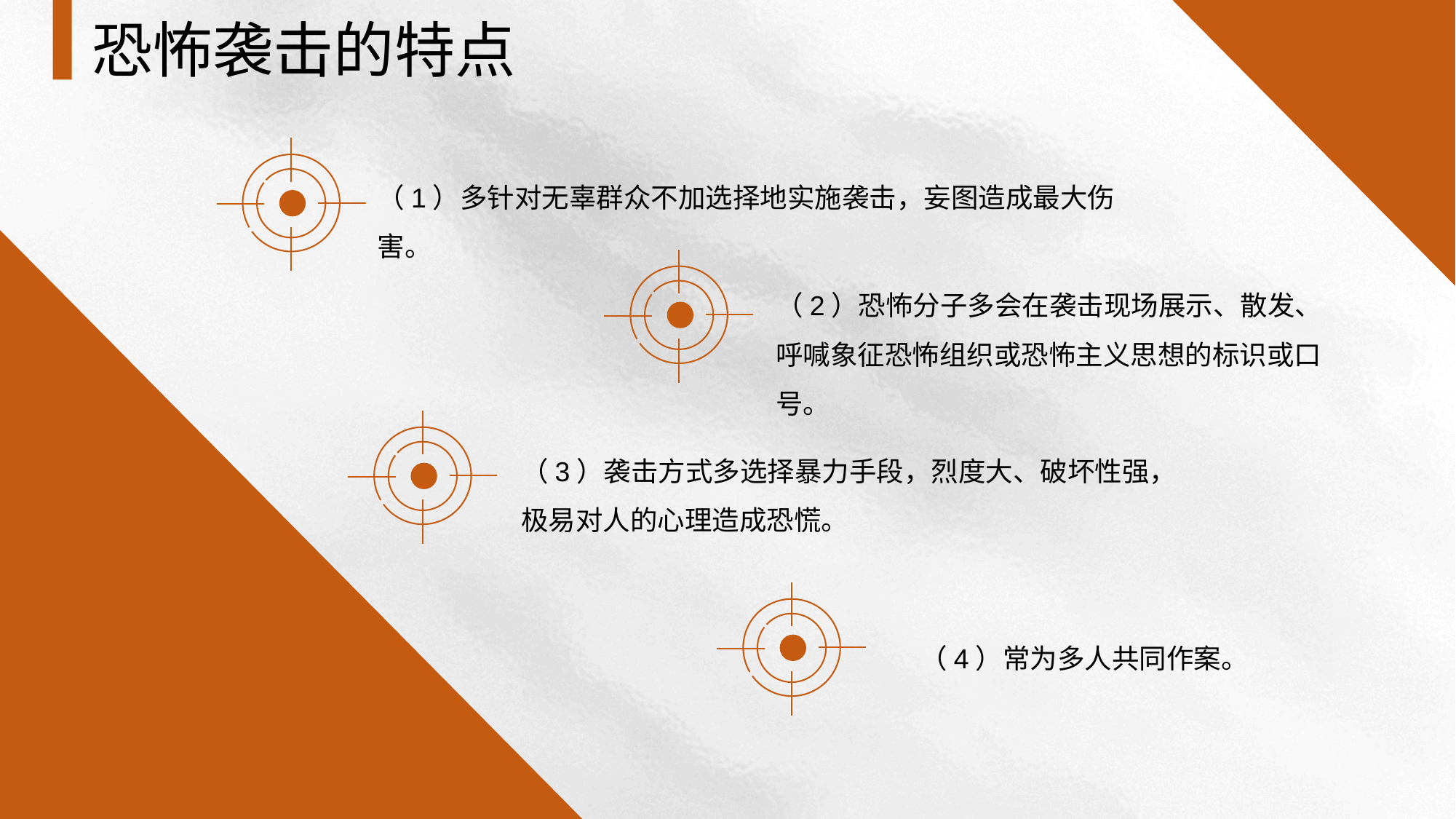

恐怖袭击的特点

（1）多针对无辜群众不加选择地实施袭击，妄图造成最大伤害。

（2）恐怖分子多会在袭击现场展示、散发、呼喊象征恐怖组织或恐怖主义思想的标识或口号。

（3）袭击方式多选择暴力手段，烈度大、破坏性强，极易对人的心理造成恐慌。

（4）常为多人共同作案。